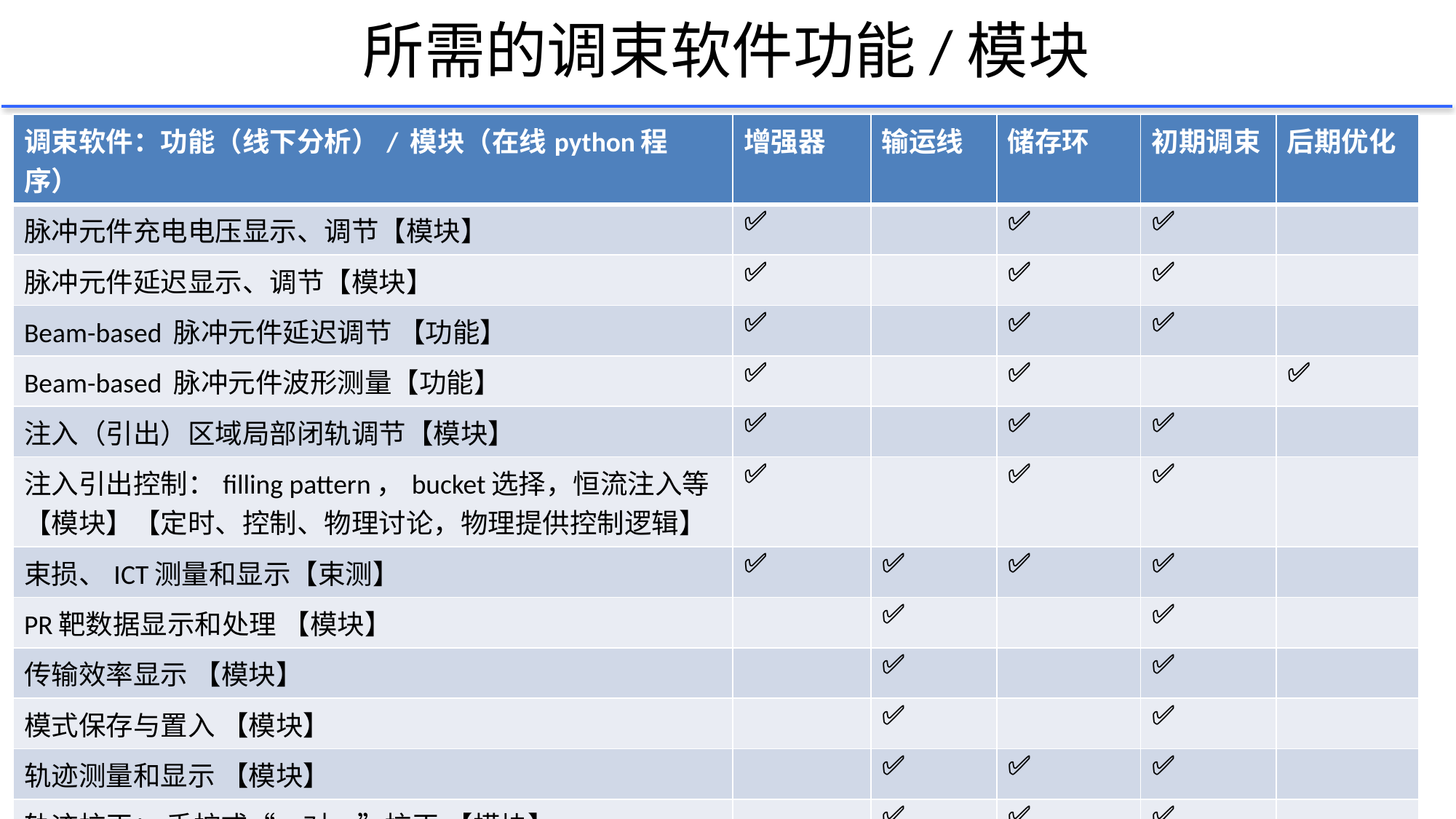

# 所需的调束软件功能/模块
| 调束软件：功能（线下分析）/ 模块（在线python程序） | 增强器 | 输运线 | 储存环 | 初期调束 | 后期优化 |
| --- | --- | --- | --- | --- | --- |
| 脉冲元件充电电压显示、调节【模块】 | ✅ |  | ✅ | ✅ |  |
| 脉冲元件延迟显示、调节【模块】 | ✅ |  | ✅ | ✅ |  |
| Beam-based 脉冲元件延迟调节 【功能】 | ✅ |  | ✅ | ✅ |  |
| Beam-based 脉冲元件波形测量【功能】 | ✅ |  | ✅ |  | ✅ |
| 注入（引出）区域局部闭轨调节【模块】 | ✅ |  | ✅ | ✅ |  |
| 注入引出控制：filling pattern，bucket选择，恒流注入等 【模块】【定时、控制、物理讨论，物理提供控制逻辑】 | ✅ |  | ✅ | ✅ |  |
| 束损、ICT测量和显示【束测】 | ✅ | ✅ | ✅ | ✅ |  |
| PR靶数据显示和处理 【模块】 |  | ✅ |  | ✅ |  |
| 传输效率显示 【模块】 |  | ✅ |  | ✅ |  |
| 模式保存与置入 【模块】 |  | ✅ |  | ✅ |  |
| 轨迹测量和显示 【模块】 |  | ✅ | ✅ | ✅ |  |
| 轨迹校正： 手拧或“一对一”校正 【模块】 |  | ✅ | ✅ | ✅ |  |
| 轨迹校正：基于响应矩阵校正 【功能】 |  | ✅ |  |  | ✅ |
| BBA 【模块】 |  | ✅ |  |  | ✅ |
11